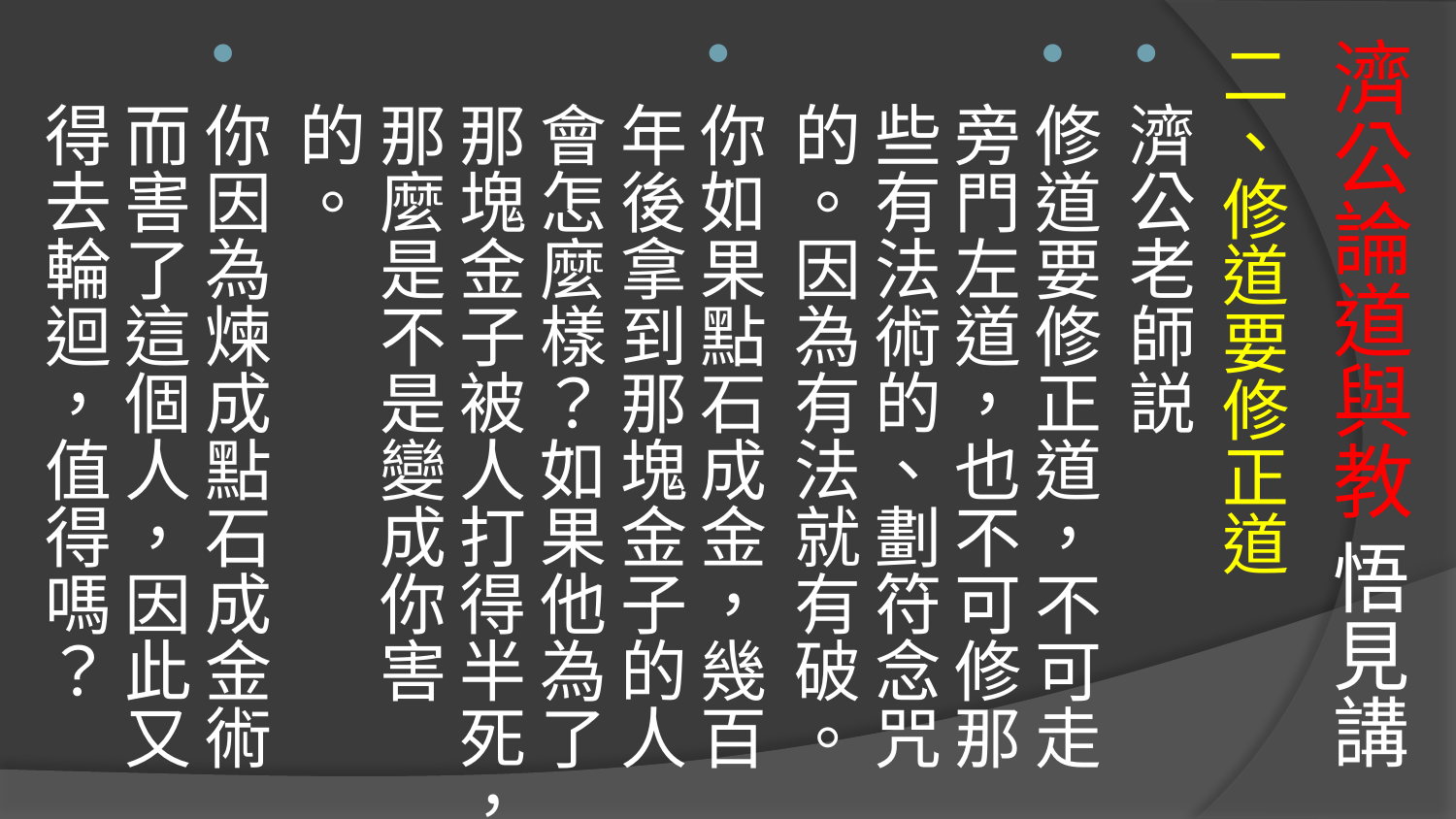

# 濟公論道與教 悟見講
二、修道要修正道
濟公老師説
修道要修正道，不可走旁門左道，也不可修那些有法術的、劃符念咒 的。因為有法就有破。
你如果點石成金，幾百年後拿到那塊金子的人 會怎麼樣？如果他為了那塊金子被人打得半死，那麼是不是變成你害 的。
你因為煉成點石成金術而害了這個人，因此又得去輪迴，值得嗎？